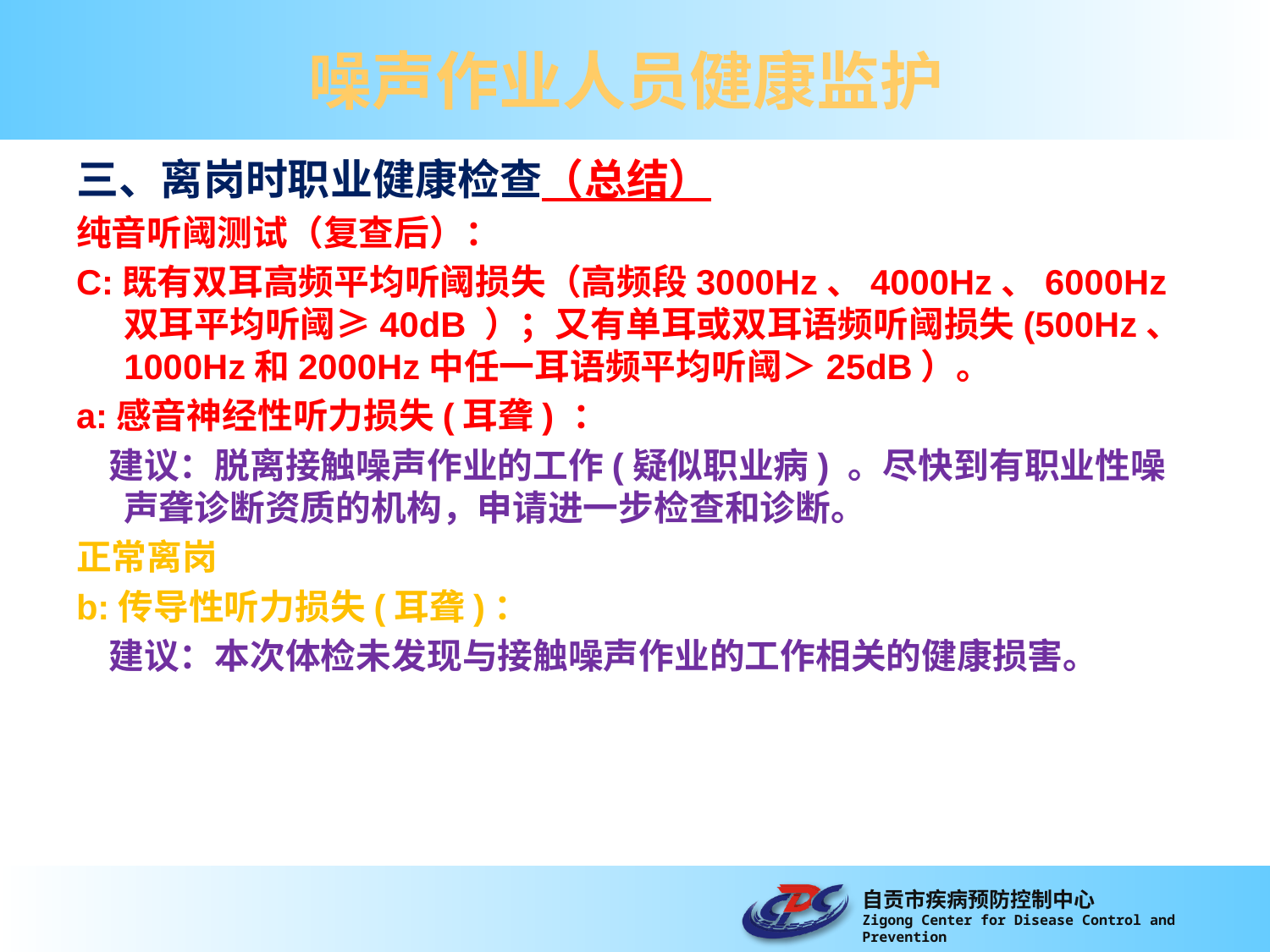

# 噪声作业人员健康监护
三、离岗时职业健康检查（总结）
纯音听阈测试（复查后）：
C:既有双耳高频平均听阈损失（高频段3000Hz、4000Hz、6000Hz双耳平均听阈≥40dB ）；又有单耳或双耳语频听阈损失(500Hz、1000Hz和2000Hz中任一耳语频平均听阈＞25dB）。
a:感音神经性听力损失(耳聋) ：
   建议：脱离接触噪声作业的工作(疑似职业病) 。尽快到有职业性噪声聋诊断资质的机构，申请进一步检查和诊断。
正常离岗
b:传导性听力损失(耳聋)：
   建议：本次体检未发现与接触噪声作业的工作相关的健康损害。
98